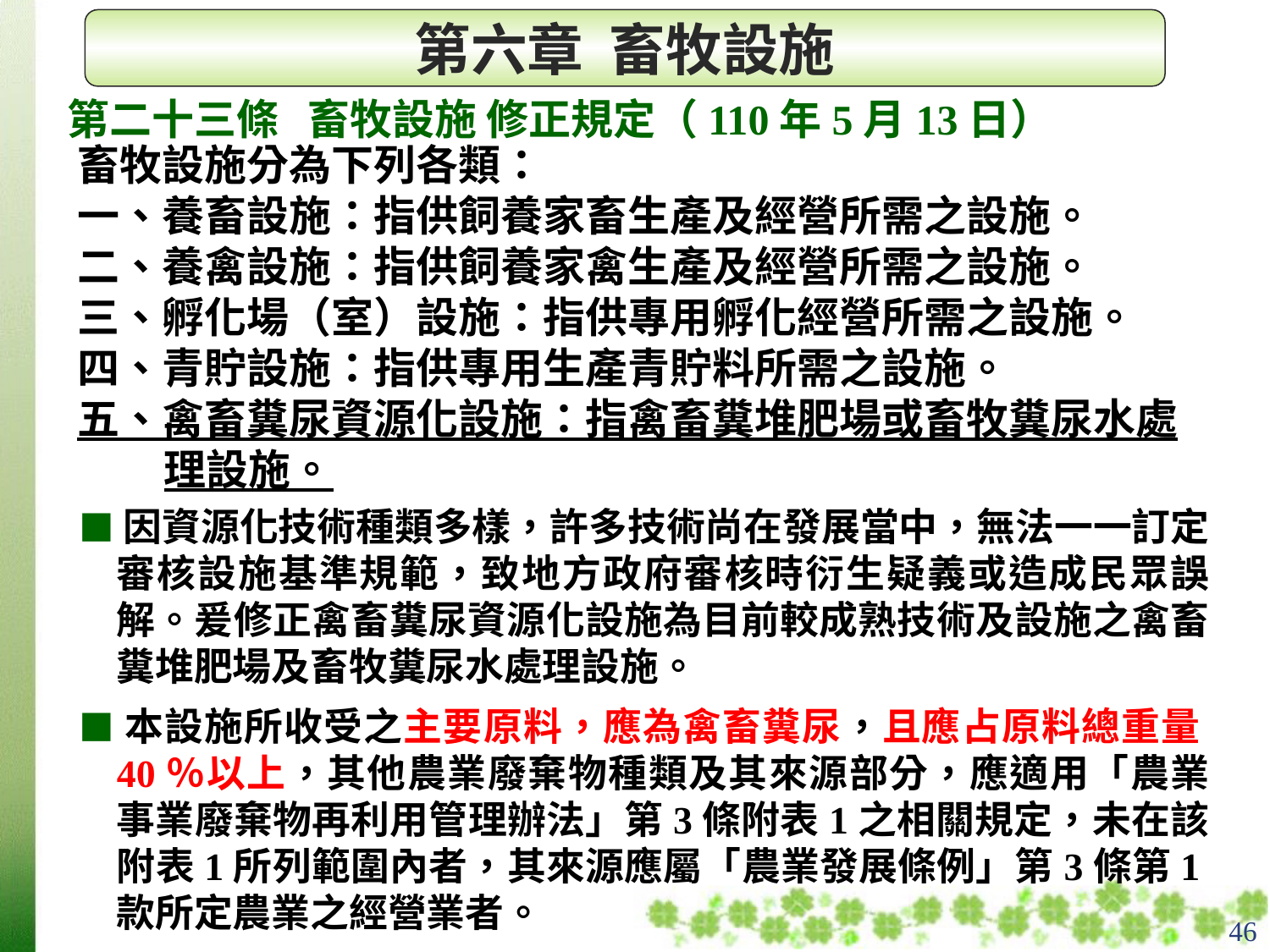

第六章  畜牧設施
第二十三條   畜牧設施 修正規定（110年5月13日）
畜牧設施分為下列各類：
一、養畜設施：指供飼養家畜生產及經營所需之設施。
二、養禽設施：指供飼養家禽生產及經營所需之設施。
三、孵化場（室）設施：指供專用孵化經營所需之設施。
四、青貯設施：指供專用生產青貯料所需之設施。
五、禽畜糞尿資源化設施：指禽畜糞堆肥場或畜牧糞尿水處理設施。
■因資源化技術種類多樣，許多技術尚在發展當中，無法一一訂定審核設施基準規範，致地方政府審核時衍生疑義或造成民眾誤解。爰修正禽畜糞尿資源化設施為目前較成熟技術及設施之禽畜糞堆肥場及畜牧糞尿水處理設施。
■本設施所收受之主要原料，應為禽畜糞尿，且應占原料總重量40％以上，其他農業廢棄物種類及其來源部分，應適用「農業事業廢棄物再利用管理辦法」第3條附表1之相關規定，未在該附表1所列範圍內者，其來源應屬「農業發展條例」第3條第1款所定農業之經營業者。
46